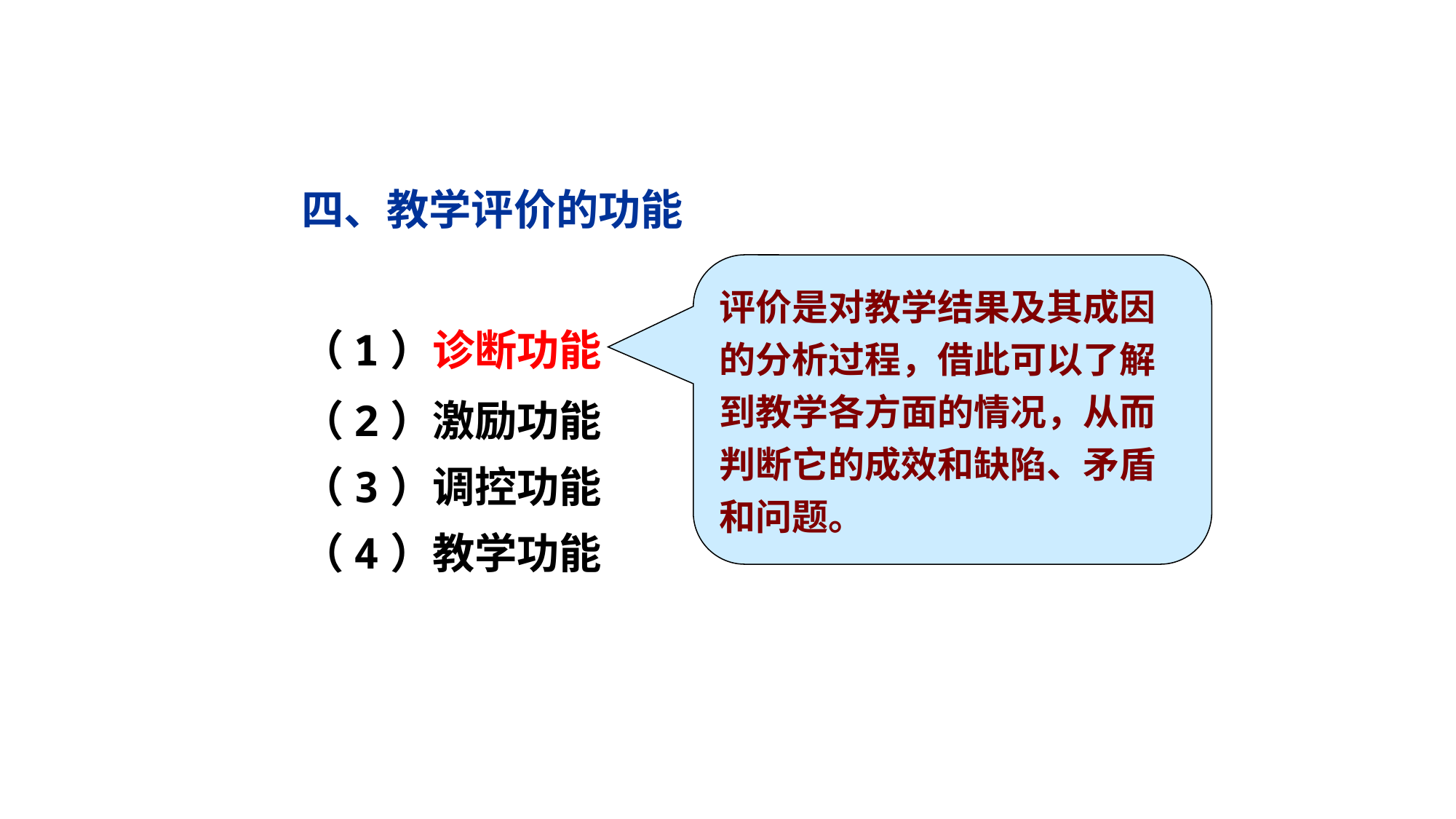

四、教学评价的功能

（1）诊断功能
（2）激励功能
（3）调控功能
（4）教学功能
评价是对教学结果及其成因的分析过程，借此可以了解到教学各方面的情况，从而判断它的成效和缺陷、矛盾和问题。